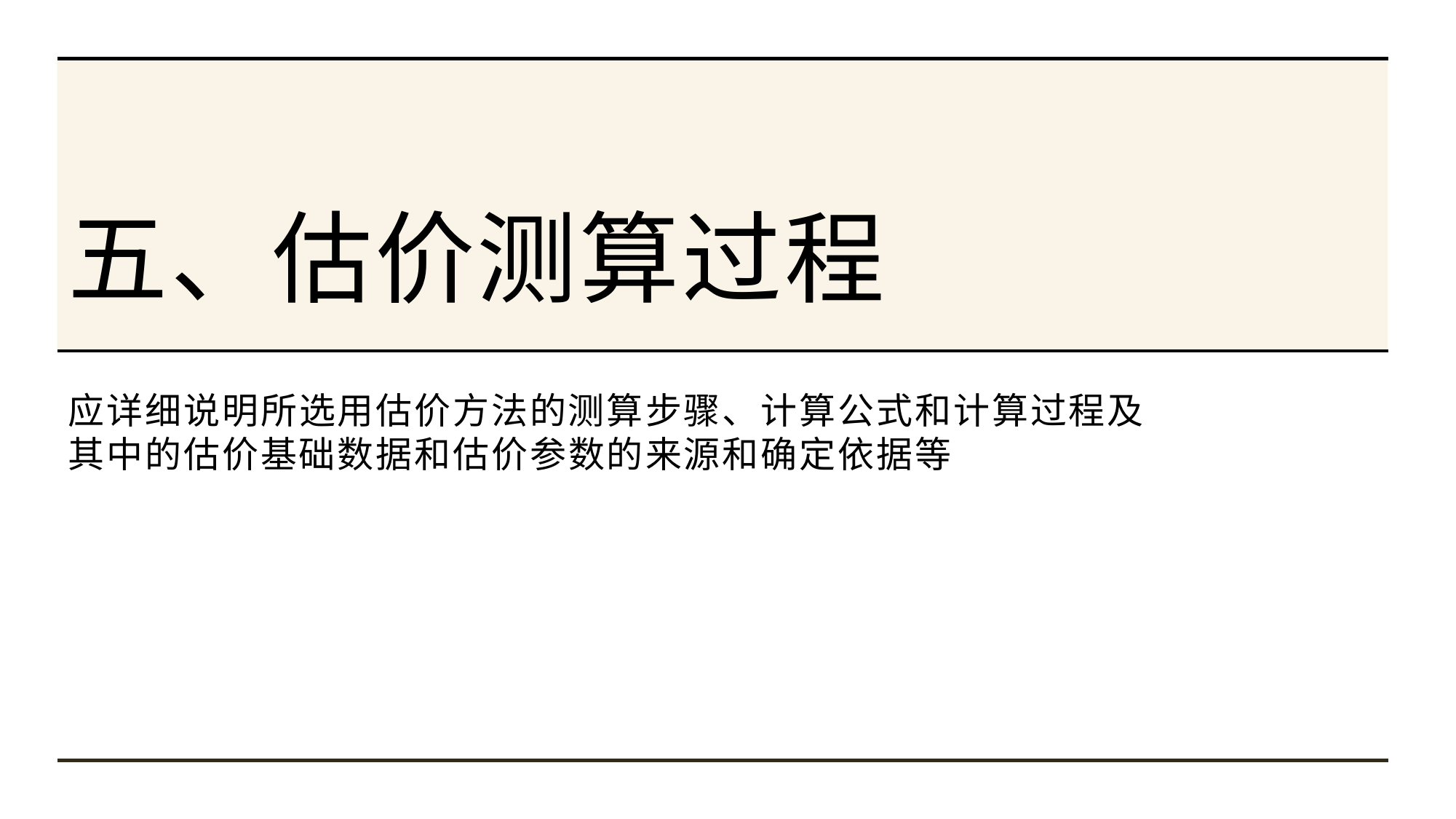

# 五、估价测算过程
应详细说明所选用估价方法的测算步骤、计算公式和计算过程及其中的估价基础数据和估价参数的来源和确定依据等